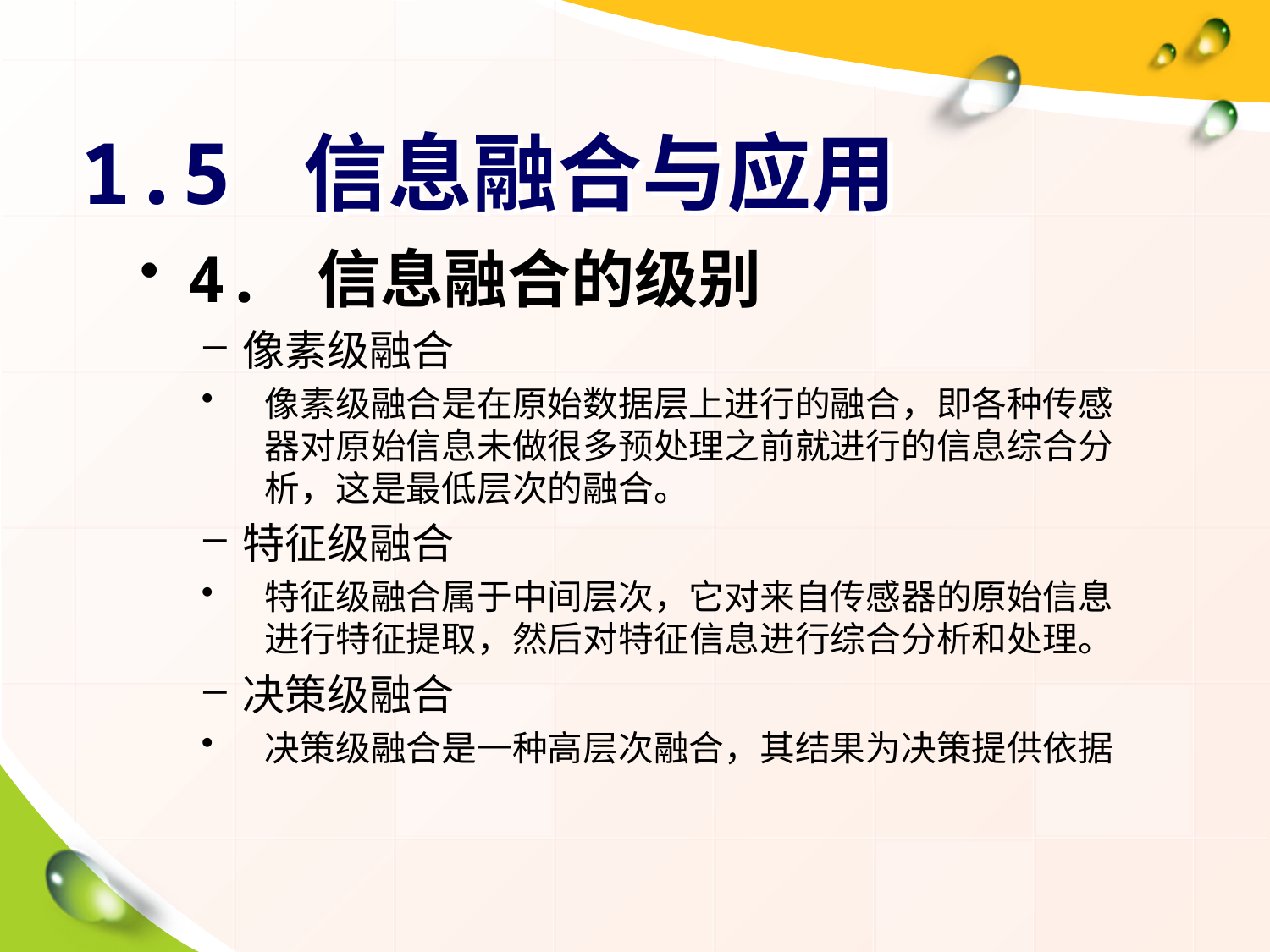

# 1.5 信息融合与应用
4. 信息融合的级别
像素级融合
像素级融合是在原始数据层上进行的融合，即各种传感器对原始信息未做很多预处理之前就进行的信息综合分析，这是最低层次的融合。
特征级融合
特征级融合属于中间层次，它对来自传感器的原始信息进行特征提取，然后对特征信息进行综合分析和处理。
决策级融合
决策级融合是一种高层次融合，其结果为决策提供依据